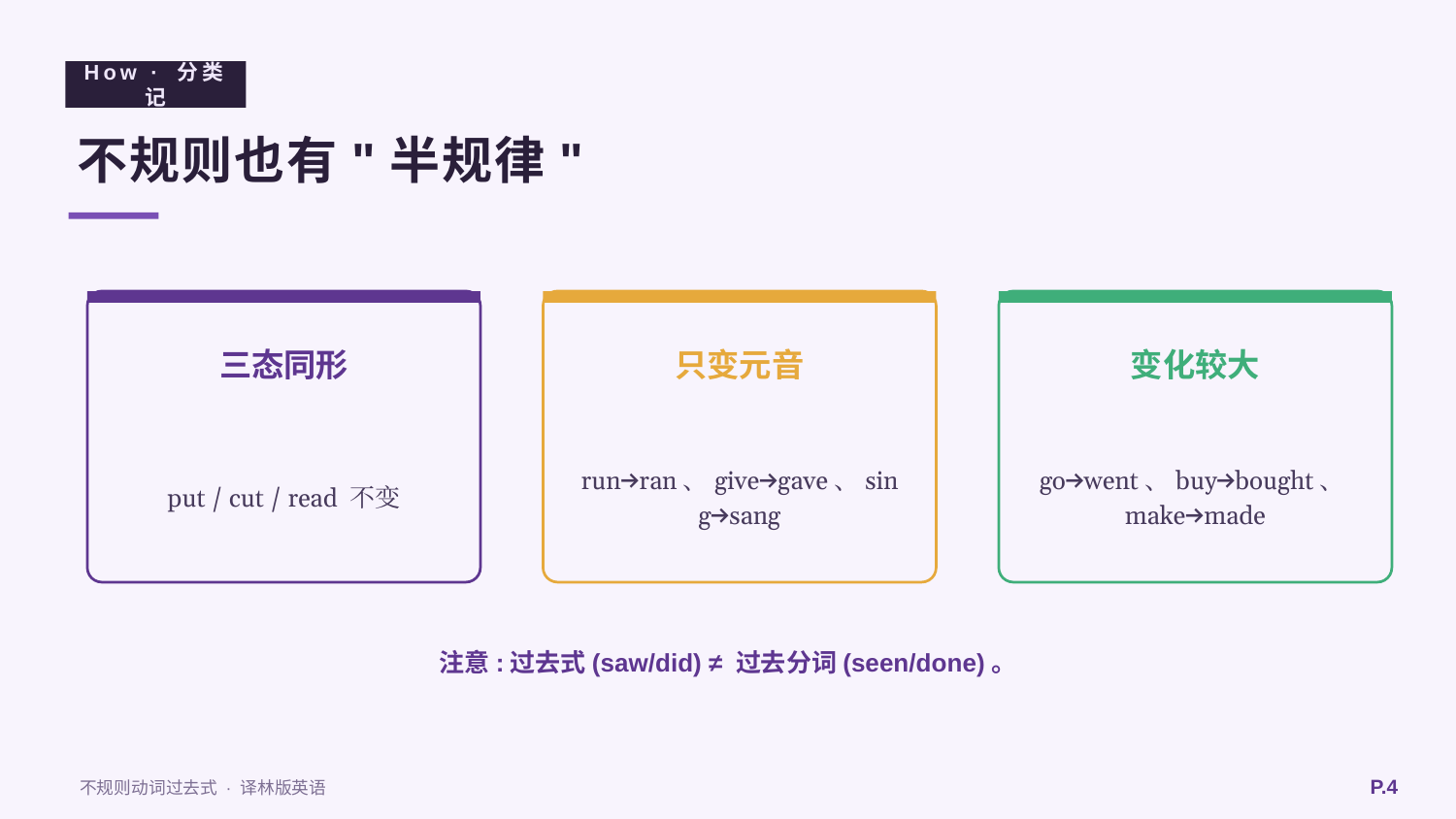

How · 分类记

不规则也有"半规律"

三态同形
只变元音
变化较大
put / cut / read 不变
run→ran、give→gave、sing→sang
go→went、buy→bought、make→made
注意:过去式(saw/did) ≠ 过去分词(seen/done)。
P.4
不规则动词过去式 · 译林版英语